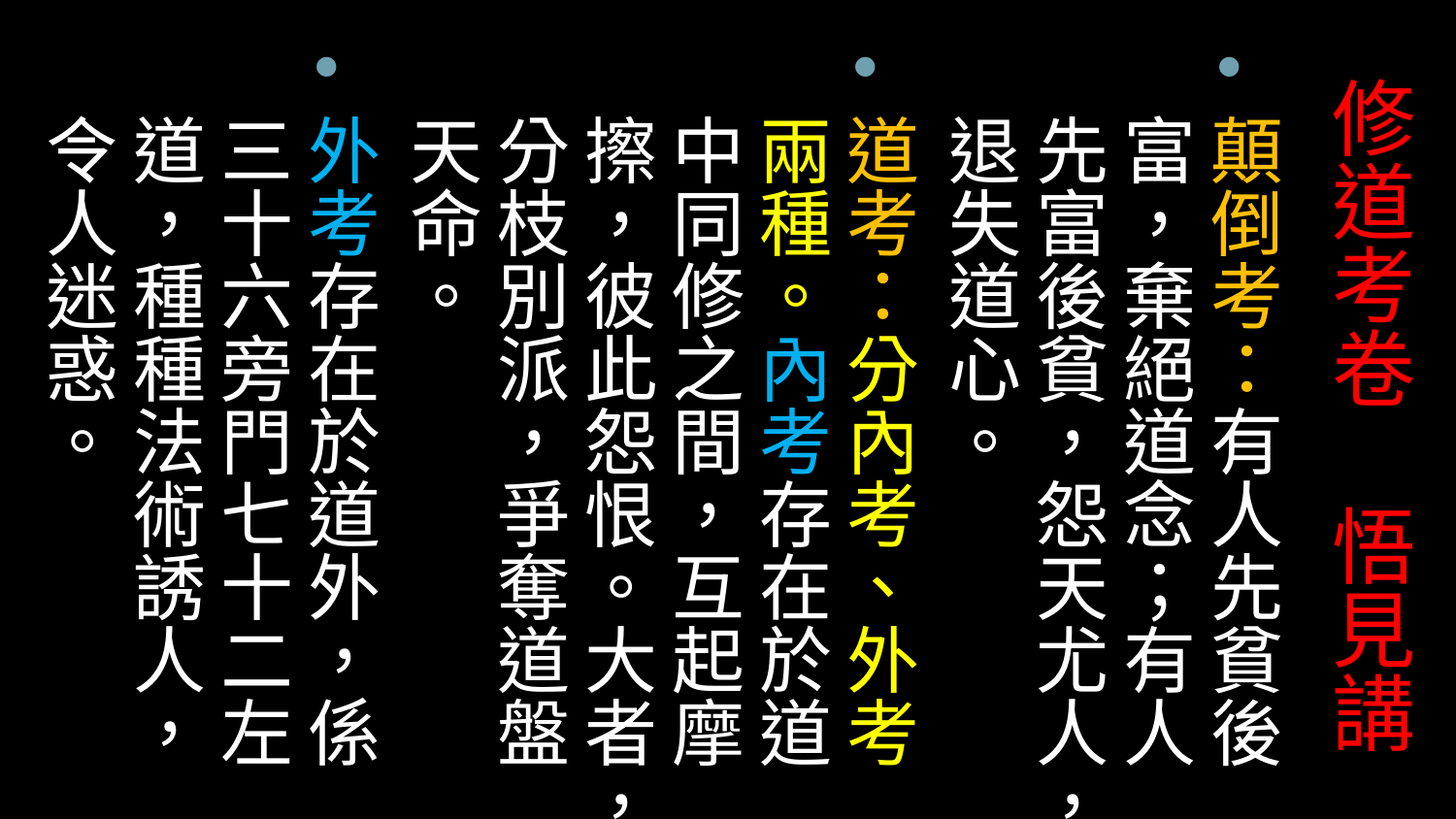

顛倒考：有人先貧後富，棄絕道念；有人先富後貧，怨天尤人，退失道心。
道考：分內考、外考兩種。內考存在於道中同修之間，互起摩擦，彼此怨恨。大者，分枝別派，爭奪道盤天命。
外考存在於道外，係三十六旁門七十二左道，種種法術誘人，令人迷惑。
# 修道考卷     悟見講